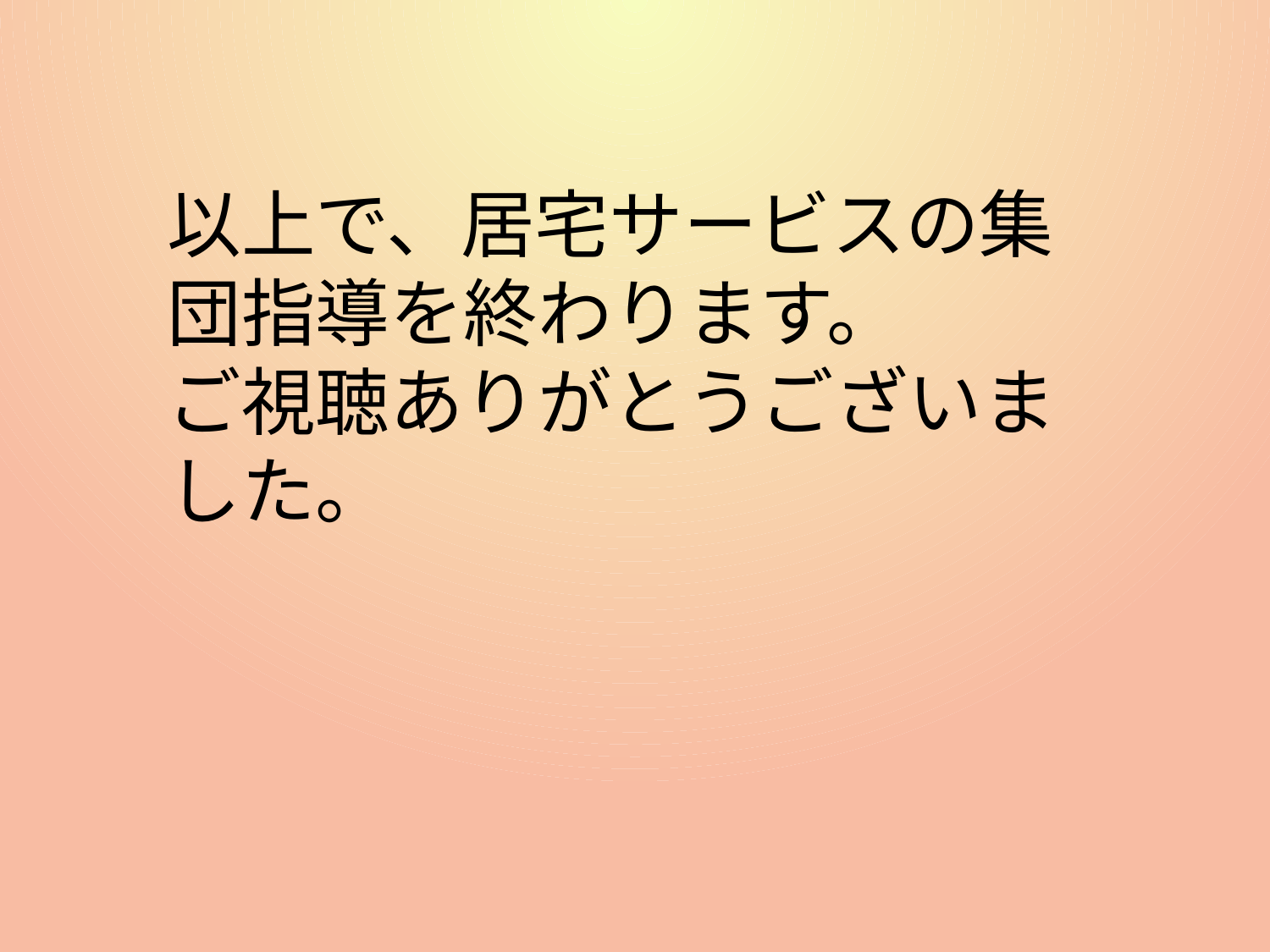

# 以上で、居宅サービスの集団指導を終わります。 ご視聴ありがとうございました。